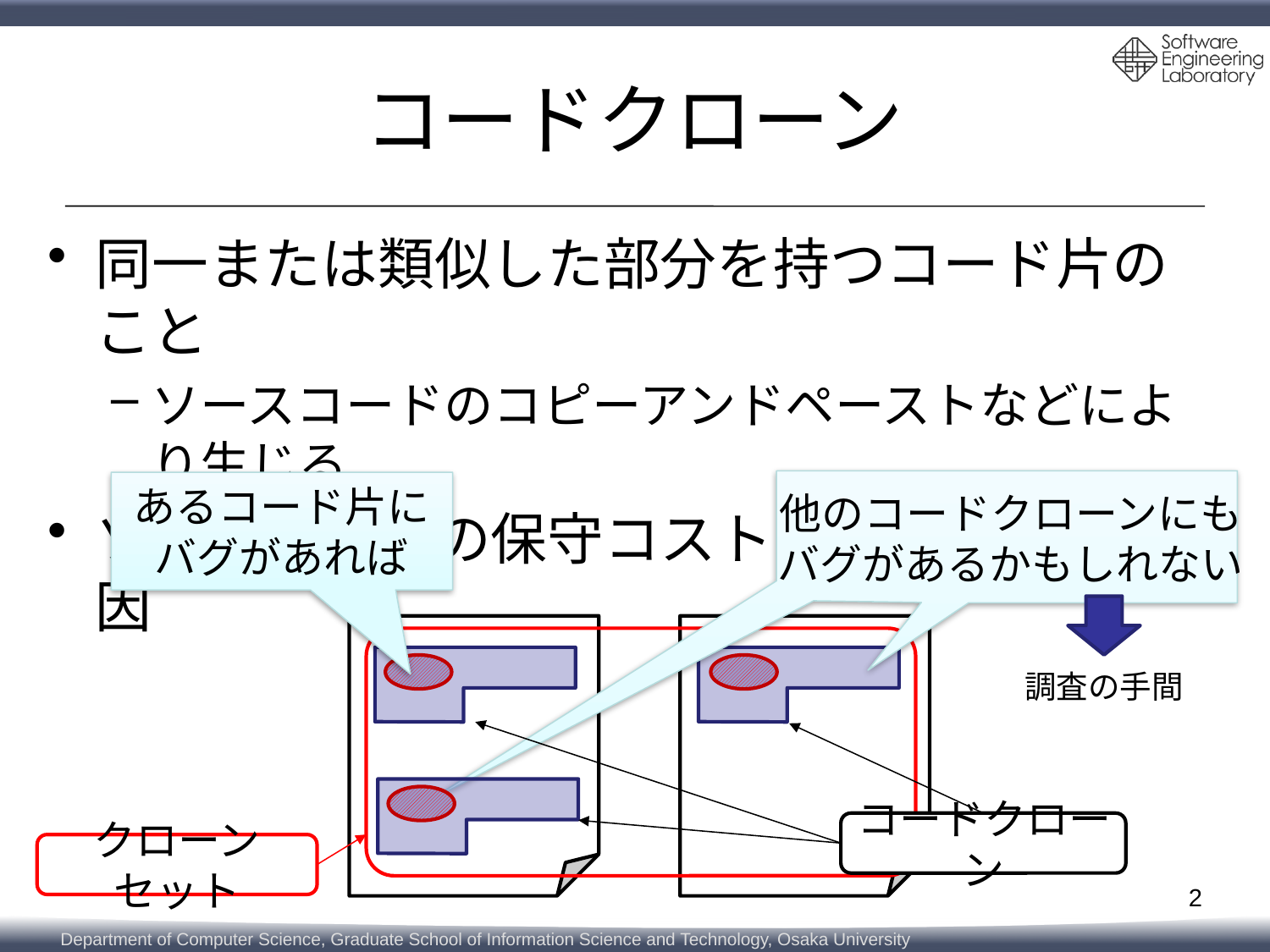

# コードクローン
同一または類似した部分を持つコード片のこと
ソースコードのコピーアンドペーストなどにより生じる
ソフトウェアの保守コストを大きくする要因

あるコード片に
バグがあれば
他のコードクローンにも
バグがあるかもしれない

調査の手間

コードクローン
クローンセット
2